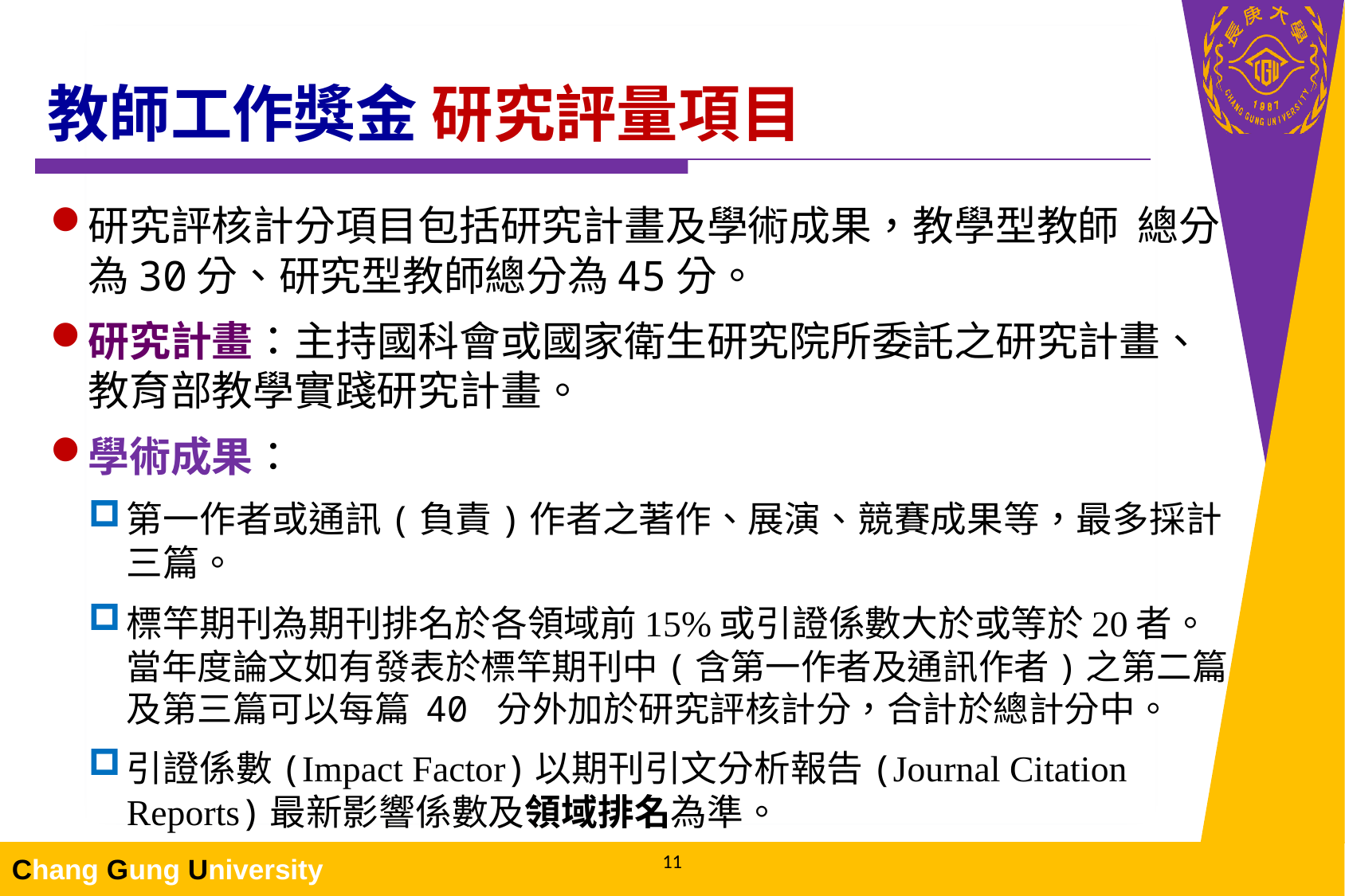

# 教師工作獎金 研究評量項目
研究評核計分項目包括研究計畫及學術成果，教學型教師  總分為30分、研究型教師總分為45分。
研究計畫：主持國科會或國家衛生研究院所委託之研究計畫、教育部教學實踐研究計畫。
學術成果：
第一作者或通訊(負責)作者之著作、展演、競賽成果等，最多採計三篇。
標竿期刊為期刊排名於各領域前15%或引證係數大於或等於20者。    當年度論文如有發表於標竿期刊中(含第一作者及通訊作者)之第二篇及第三篇可以每篇 40 分外加於研究評核計分，合計於總計分中。
引證係數(Impact Factor)以期刊引文分析報告(Journal Citation Reports)最新影響係數及領域排名為準。
11